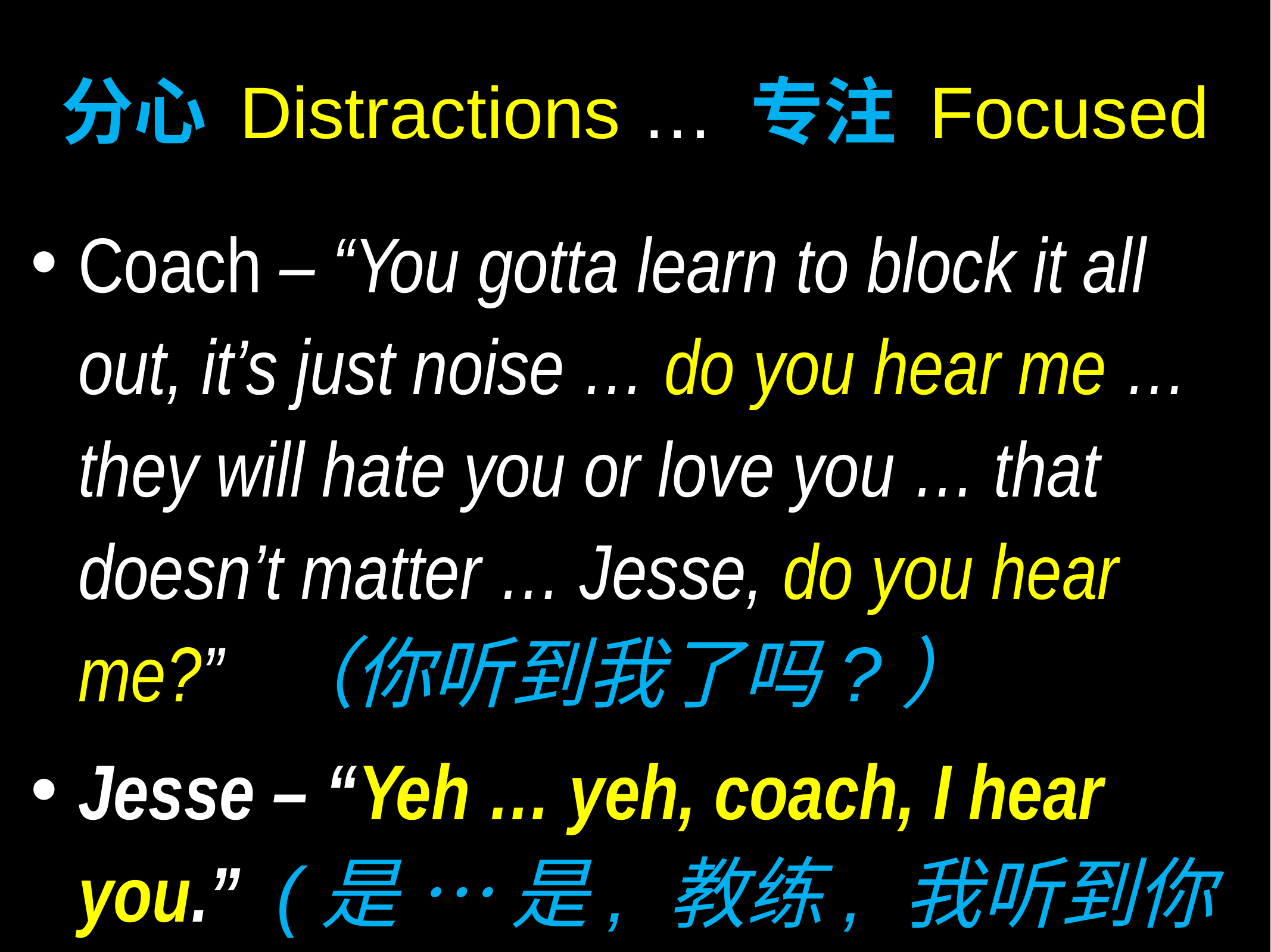

# 分心 Distractions … 专注 Focused
Coach – “You gotta learn to block it all out, it’s just noise … do you hear me … they will hate you or love you … that doesn’t matter … Jesse, do you hear me?”  （你听到我了吗?）
Jesse – “Yeh … yeh, coach, I hear you.”  (是 … 是, 教练, 我听到你了）